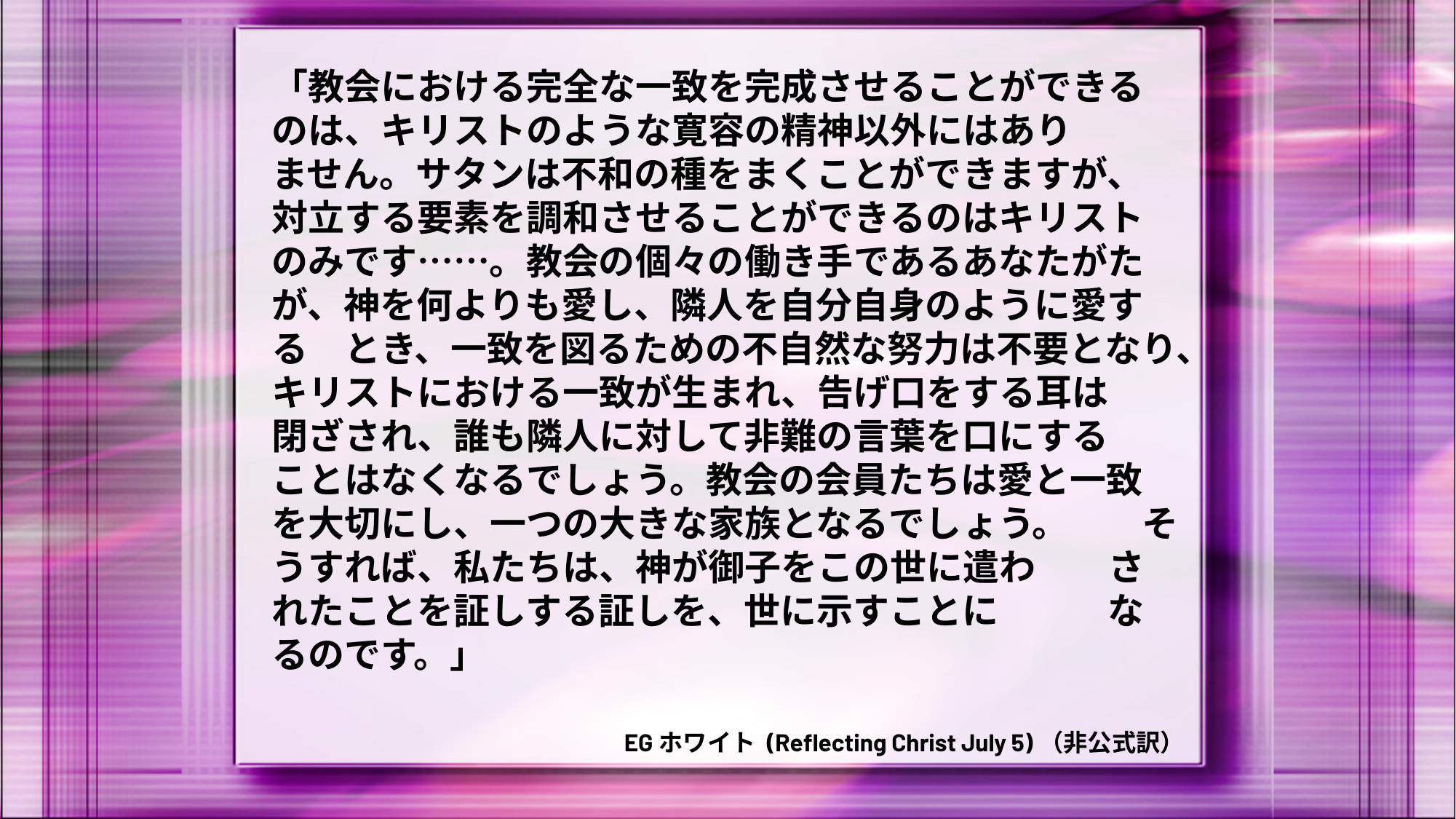

「教会における完全な一致を完成させることができるのは、キリストのような寛容の精神以外にはあり　　ません。サタンは不和の種をまくことができますが、対立する要素を調和させることができるのはキリストのみです……。教会の個々の働き手であるあなたがたが、神を何よりも愛し、隣人を自分自身のように愛する　とき、一致を図るための不自然な努力は不要となり、キリストにおける一致が生まれ、告げ口をする耳は　閉ざされ、誰も隣人に対して非難の言葉を口にする　ことはなくなるでしょう。教会の会員たちは愛と一致を大切にし、一つの大きな家族となるでしょう。　　そうすれば、私たちは、神が御子をこの世に遣わ　　されたことを証しする証しを、世に示すことに　　　なるのです。」
EGホワイト (Reflecting Christ July 5)（非公式訳）